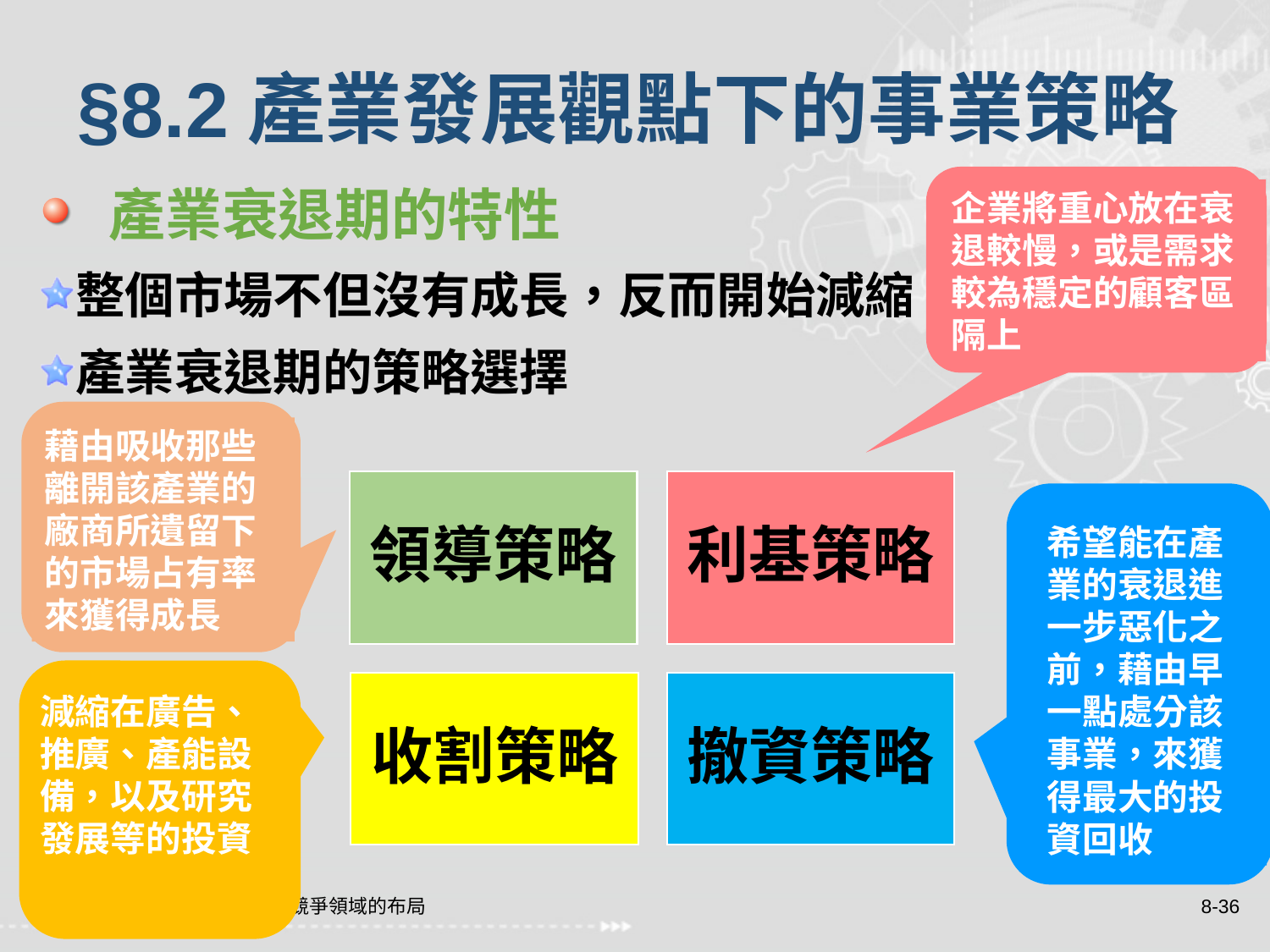

# §8.2產業發展觀點下的事業策略

企業將重心放在衰退較慢，或是需求較為穩定的顧客區隔上
  產業衰退期的特性
整個市場不但沒有成長，反而開始減縮。
產業衰退期的策略選擇

藉由吸收那些離開該產業的廠商所遺留下的市場占有率來獲得成長
領導策略
利基策略
收割策略
撤資策略

希望能在產業的衰退進一步惡化之前，藉由早一點處分該事業，來獲得最大的投資回收

減縮在廣告、推廣、產能設備，以及研究發展等的投資
策略管理學   Chapter 8   單一競爭領域的布局
8-36